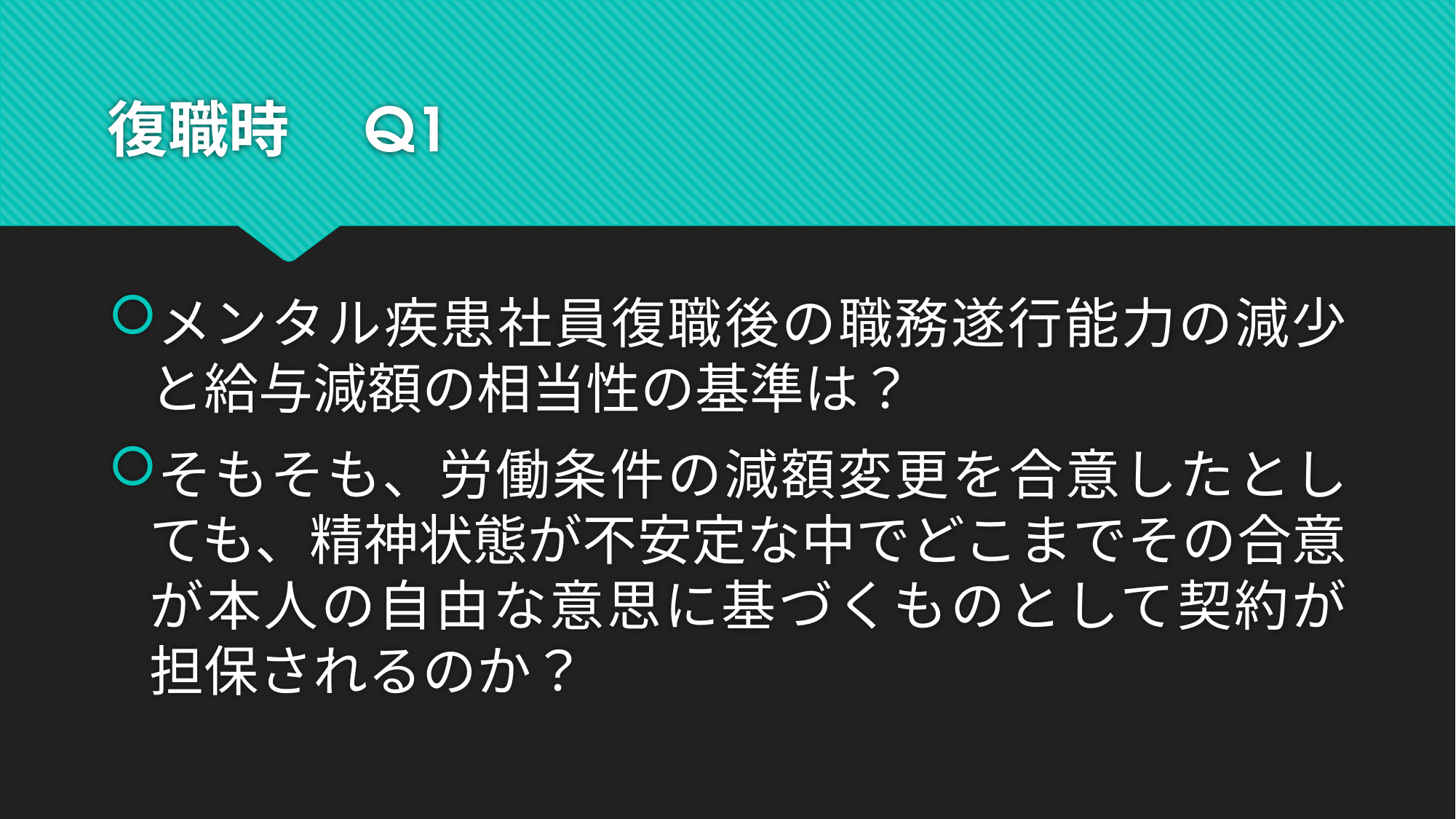

# 復職時　Q1
メンタル疾患社員復職後の職務遂行能力の減少と給与減額の相当性の基準は？
そもそも、労働条件の減額変更を合意したとしても、精神状態が不安定な中でどこまでその合意が本人の自由な意思に基づくものとして契約が担保されるのか？